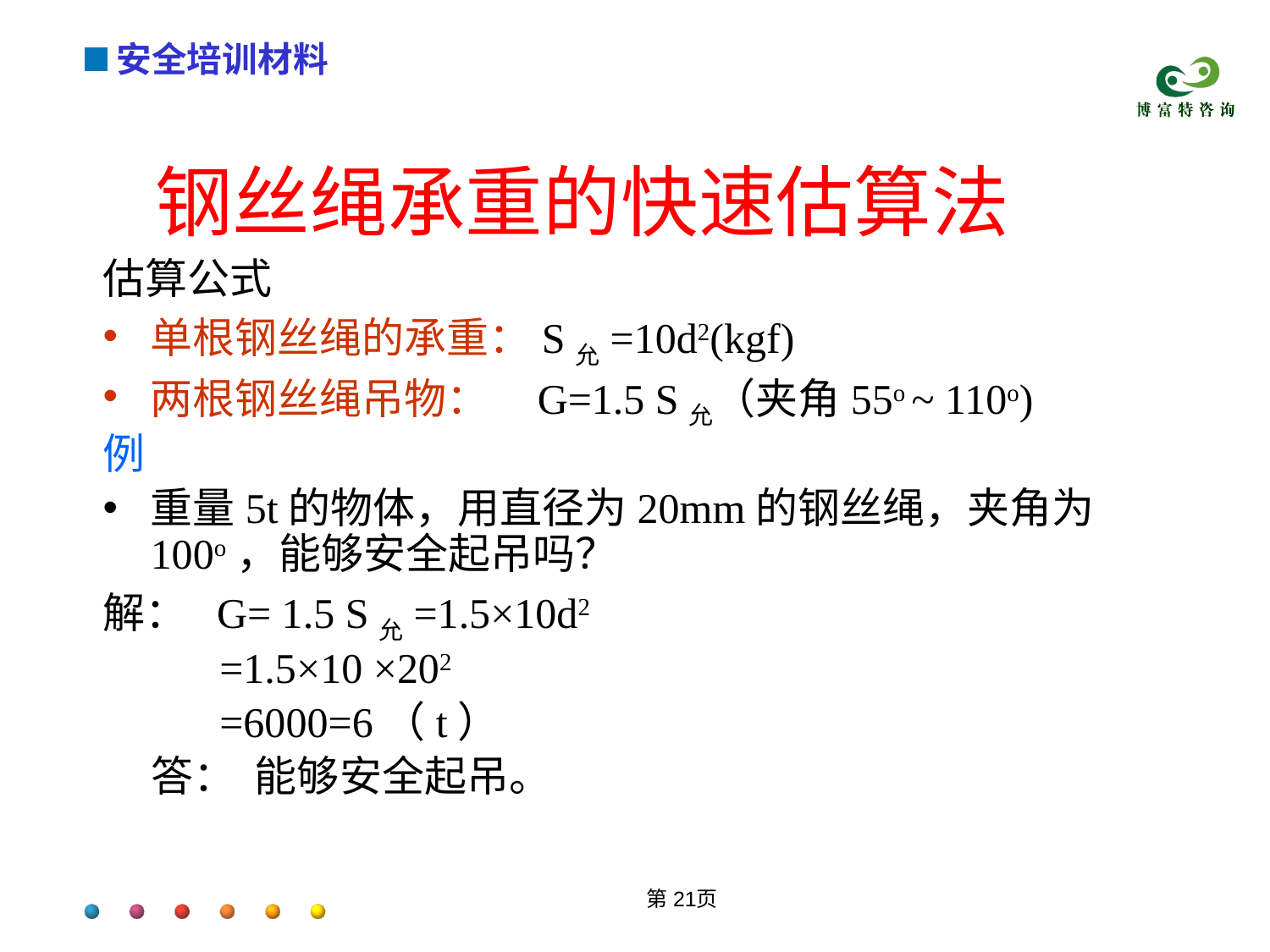

钢丝绳承重的快速估算法
估算公式
单根钢丝绳的承重：S允=10d2(kgf)
两根钢丝绳吊物：    G=1.5 S允（夹角55o ~ 110o)
例
重量5t的物体，用直径为20mm的钢丝绳，夹角为100o，能够安全起吊吗？
解：  G= 1.5 S允=1.5×10d2
                   =1.5×10 ×202
                   =6000=6（t）
    答：  能够安全起吊。